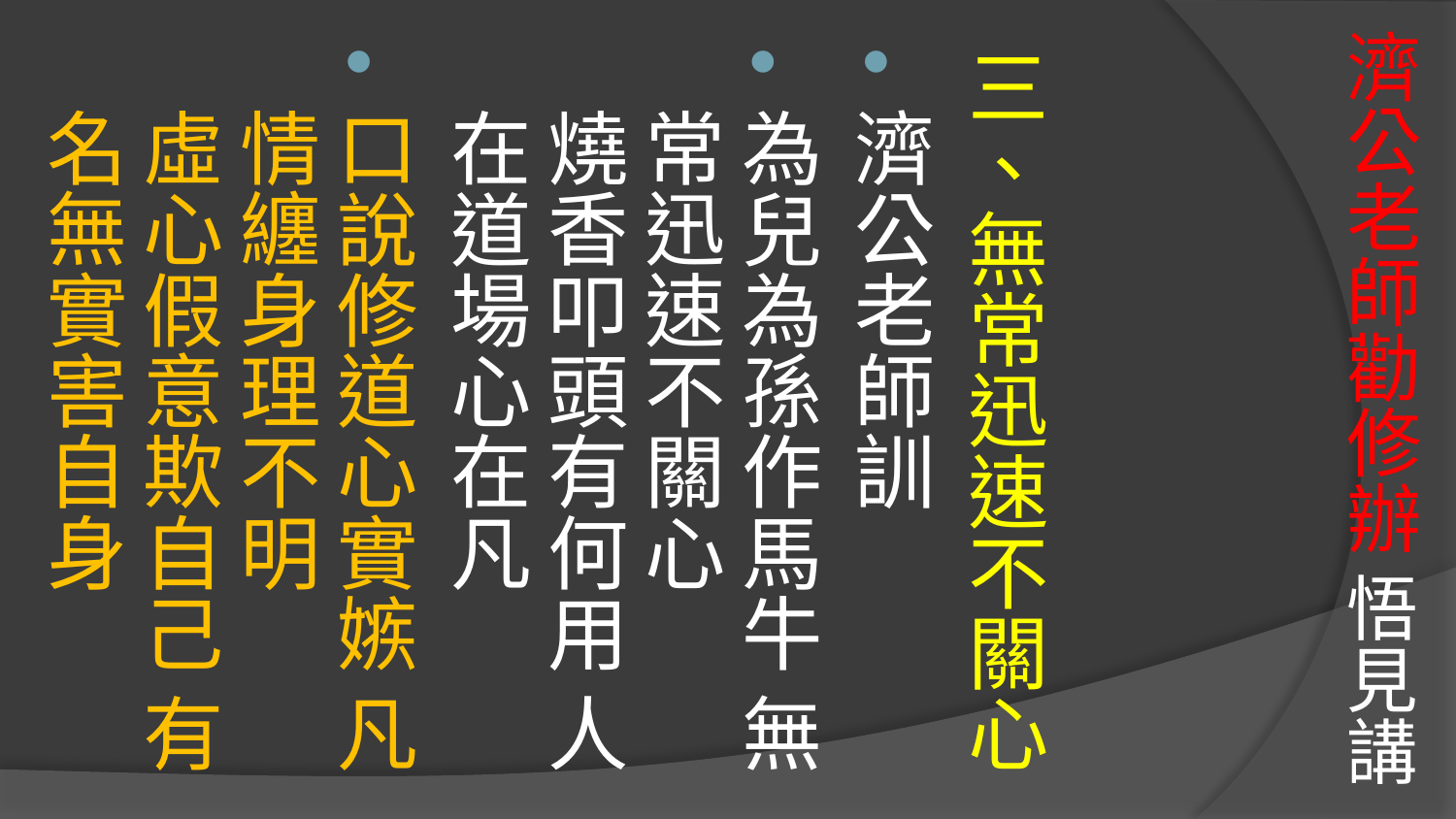

# 濟公老師勸修辦 悟見講
三、無常迅速不關心
濟公老師訓
為兒為孫作馬牛 無常迅速不關心
燒香叩頭有何用 人在道場心在凡
口說修道心實嫉 凡情纏身理不明
虛心假意欺自己 有名無實害自身